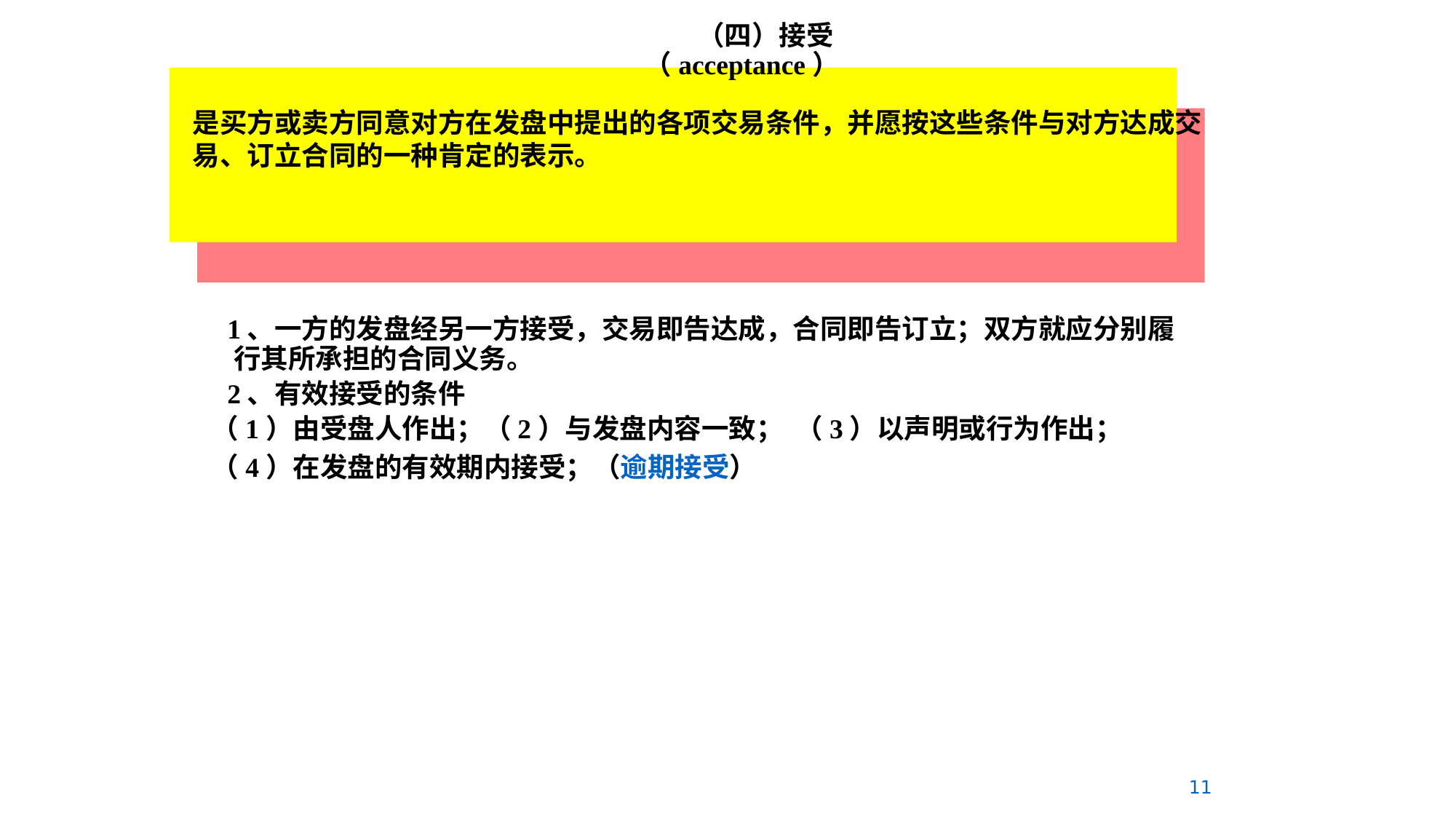

（四）接受  （acceptance）

是买方或卖方同意对方在发盘中提出的各项交易条件，并愿按这些条件与对方达成交易、订立合同的一种肯定的表示。

     1、一方的发盘经另一方接受，交易即告达成，合同即告订立；双方就应分别履行其所承担的合同义务。
     2、有效接受的条件
  （1）由受盘人作出；（2）与发盘内容一致；  （3）以声明或行为作出；
  （4）在发盘的有效期内接受；（逾期接受）

11